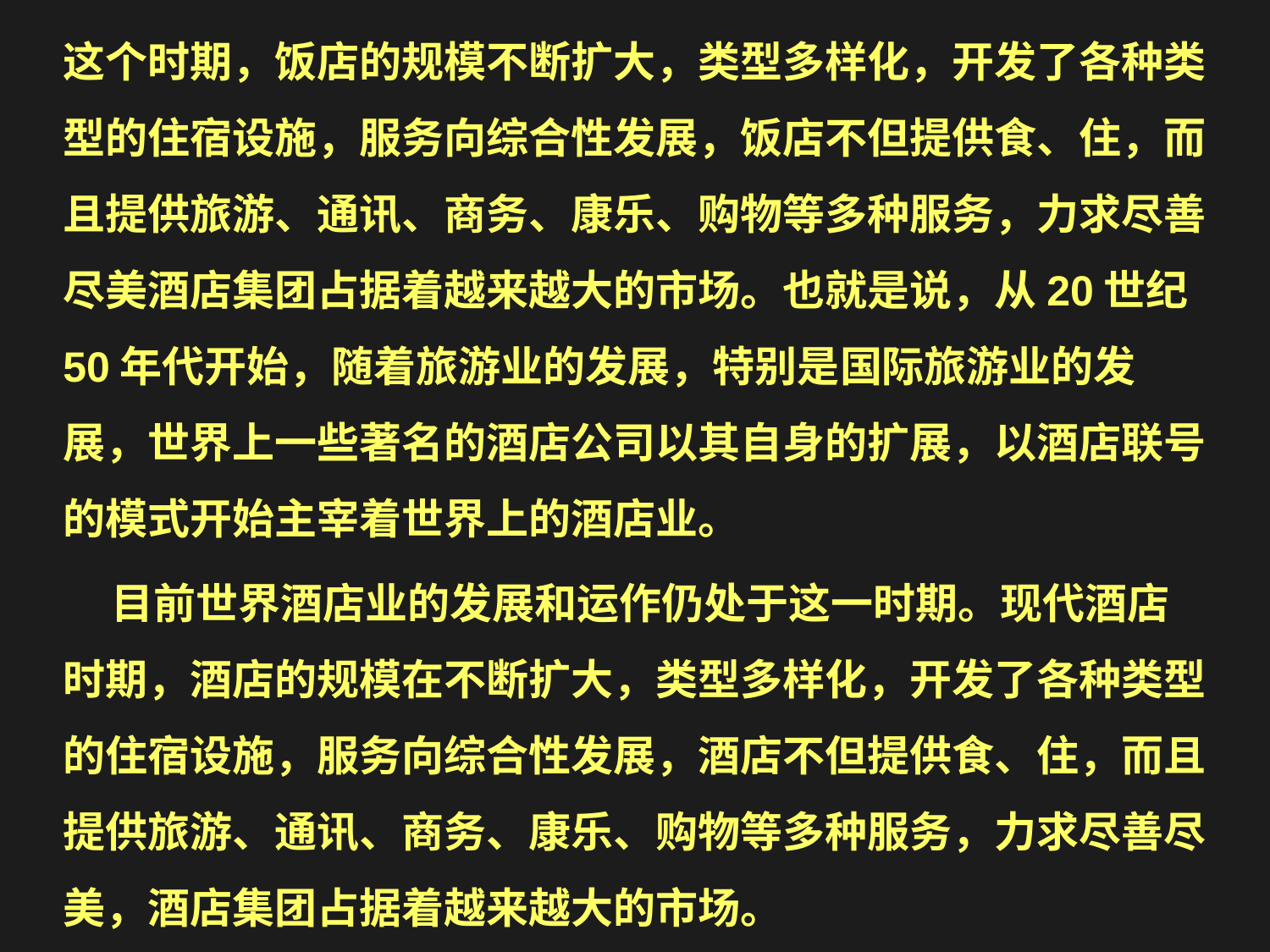

这个时期，饭店的规模不断扩大，类型多样化，开发了各种类型的住宿设施，服务向综合性发展，饭店不但提供食、住，而且提供旅游、通讯、商务、康乐、购物等多种服务，力求尽善尽美酒店集团占据着越来越大的市场。也就是说，从20世纪50年代开始，随着旅游业的发展，特别是国际旅游业的发展，世界上一些著名的酒店公司以其自身的扩展，以酒店联号的模式开始主宰着世界上的酒店业。
    目前世界酒店业的发展和运作仍处于这一时期。现代酒店时期，酒店的规模在不断扩大，类型多样化，开发了各种类型的住宿设施，服务向综合性发展，酒店不但提供食、住，而且提供旅游、通讯、商务、康乐、购物等多种服务，力求尽善尽美，酒店集团占据着越来越大的市场。